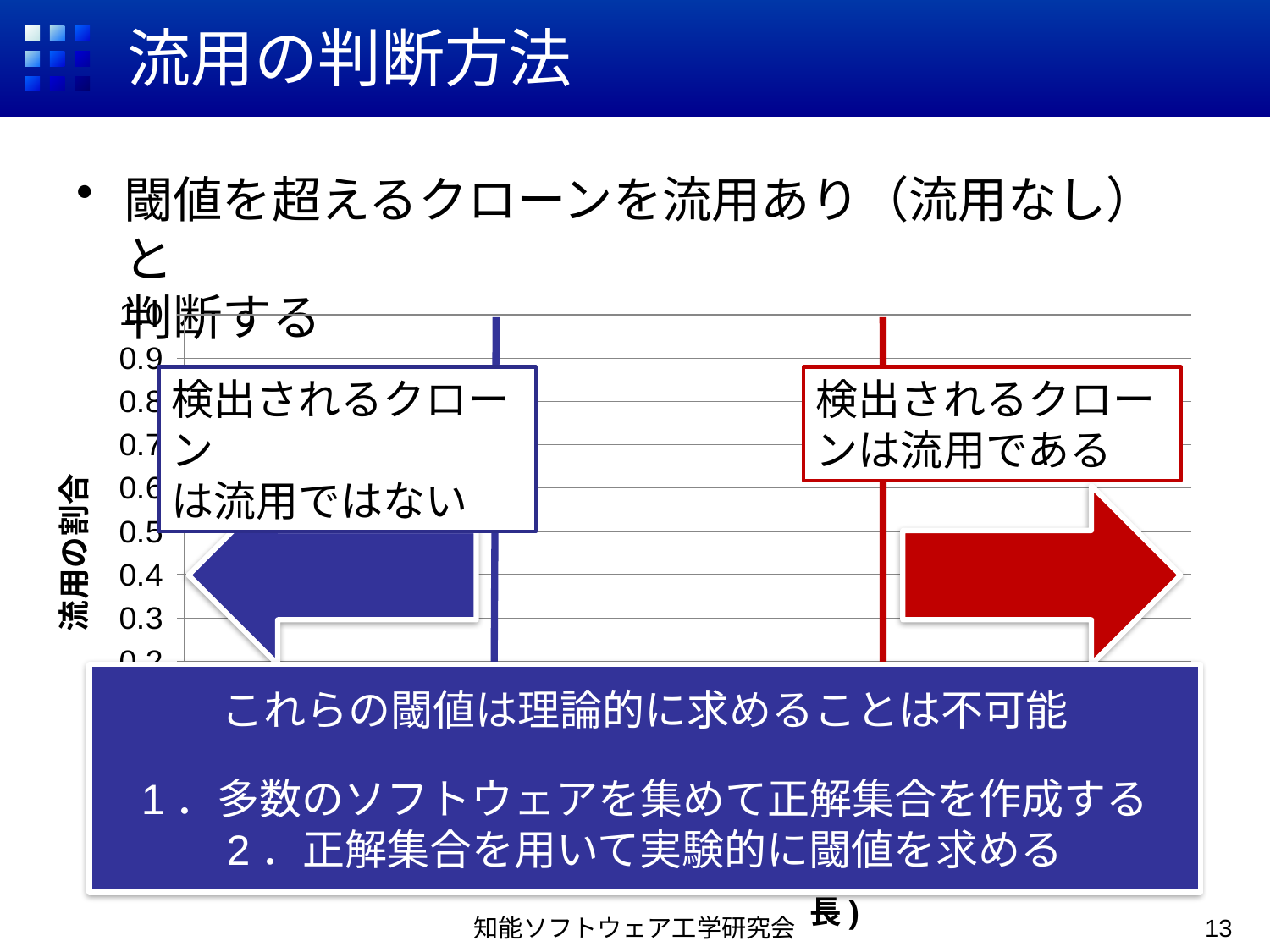

# 流用の判断方法
閾値を超えるクローンを流用あり（流用なし）と
判断する

### Chart

| Category |  |
|---|---|
検出されるクローン
は流用ではない
検出されるクローンは流用である

これらの閾値は理論的に求めることは不可能

1．多数のソフトウェアを集めて正解集合を作成する
2．正解集合を用いて実験的に閾値を求める
流用なし閾値
流用あり閾値

(例：最大クローン長)
知能ソフトウェア工学研究会
13